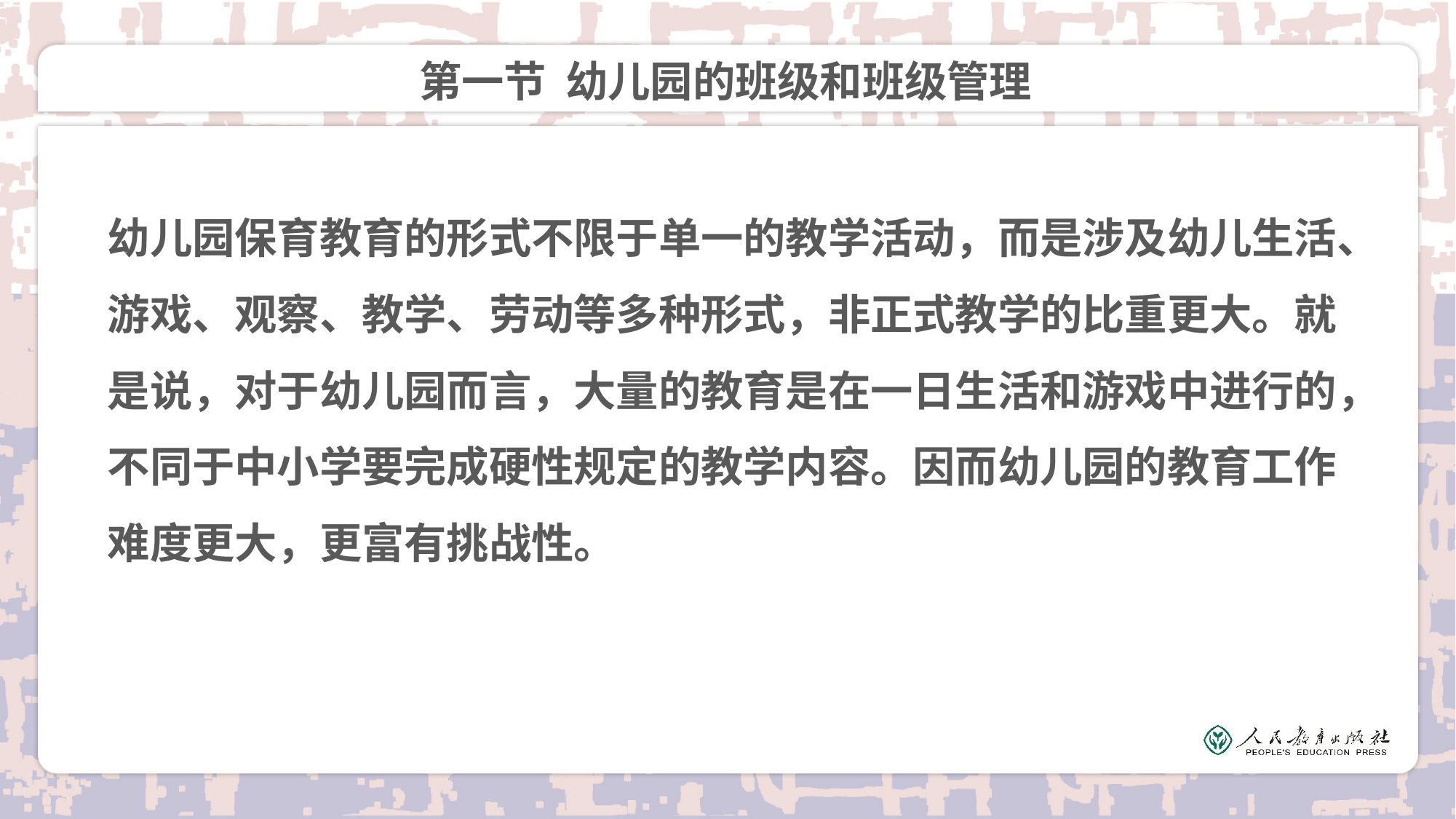

# 第一节  幼儿园的班级和班级管理
幼儿园保育教育的形式不限于单一的教学活动，而是涉及幼儿生活、游戏、观察、教学、劳动等多种形式，非正式教学的比重更大。就是说，对于幼儿园而言，大量的教育是在一日生活和游戏中进行的，不同于中小学要完成硬性规定的教学内容。因而幼儿园的教育工作难度更大，更富有挑战性。